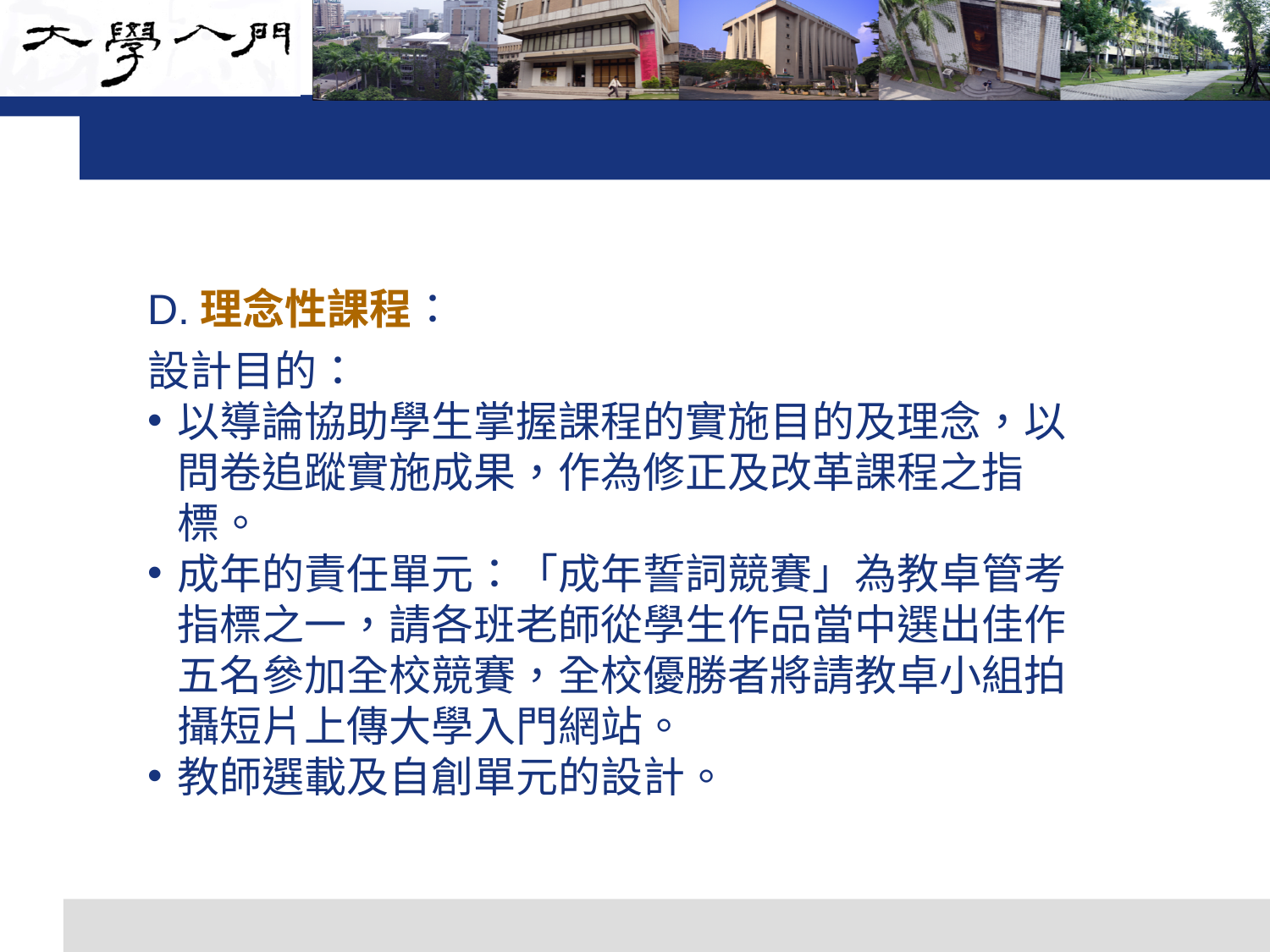

#
D.理念性課程：
設計目的：
以導論協助學生掌握課程的實施目的及理念，以問卷追蹤實施成果，作為修正及改革課程之指標。
成年的責任單元：「成年誓詞競賽」為教卓管考指標之一，請各班老師從學生作品當中選出佳作五名參加全校競賽，全校優勝者將請教卓小組拍攝短片上傳大學入門網站。
教師選載及自創單元的設計。